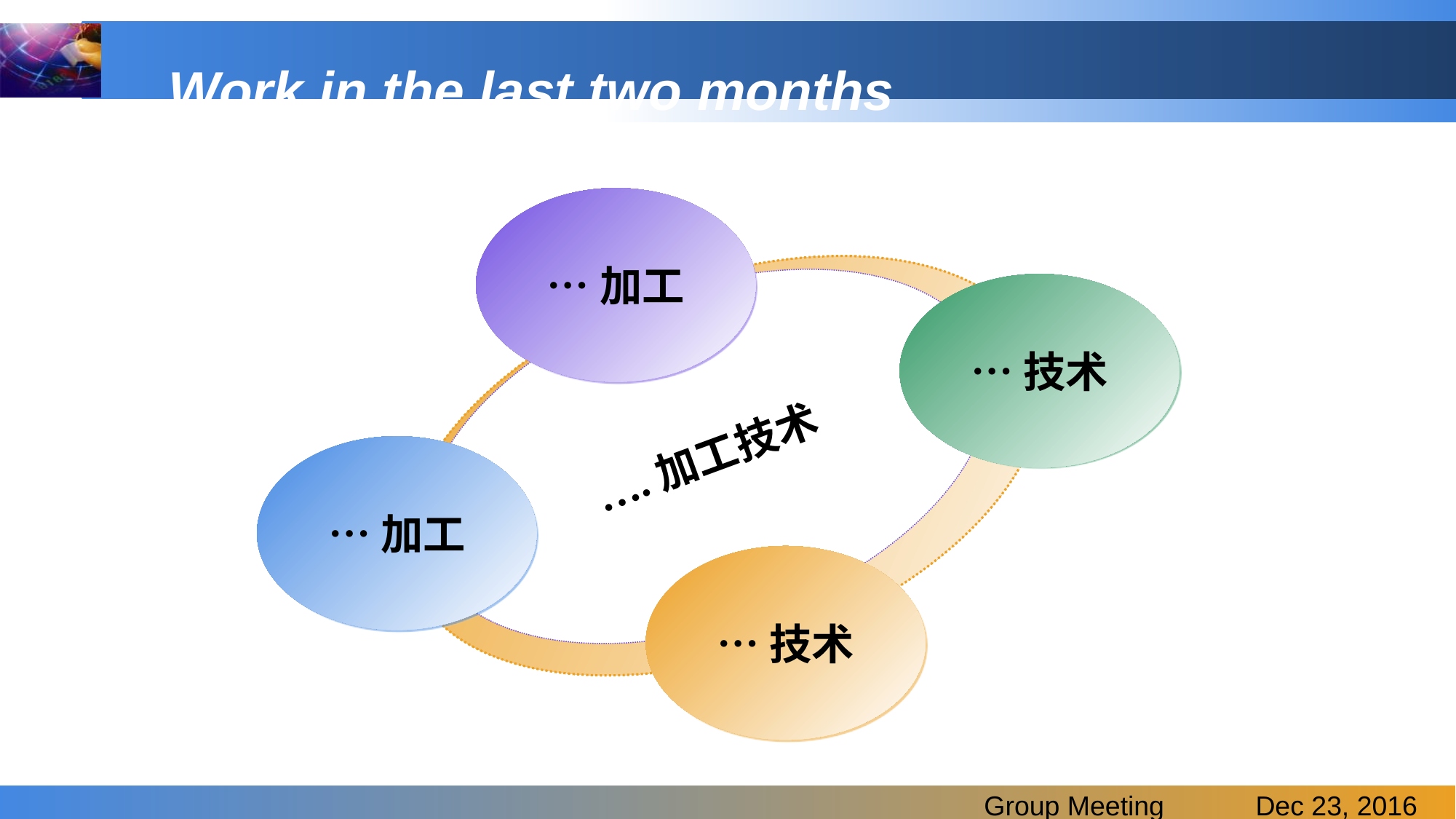

# Work in the last two months
…加工
…技术

….加工技术
…加工
…技术